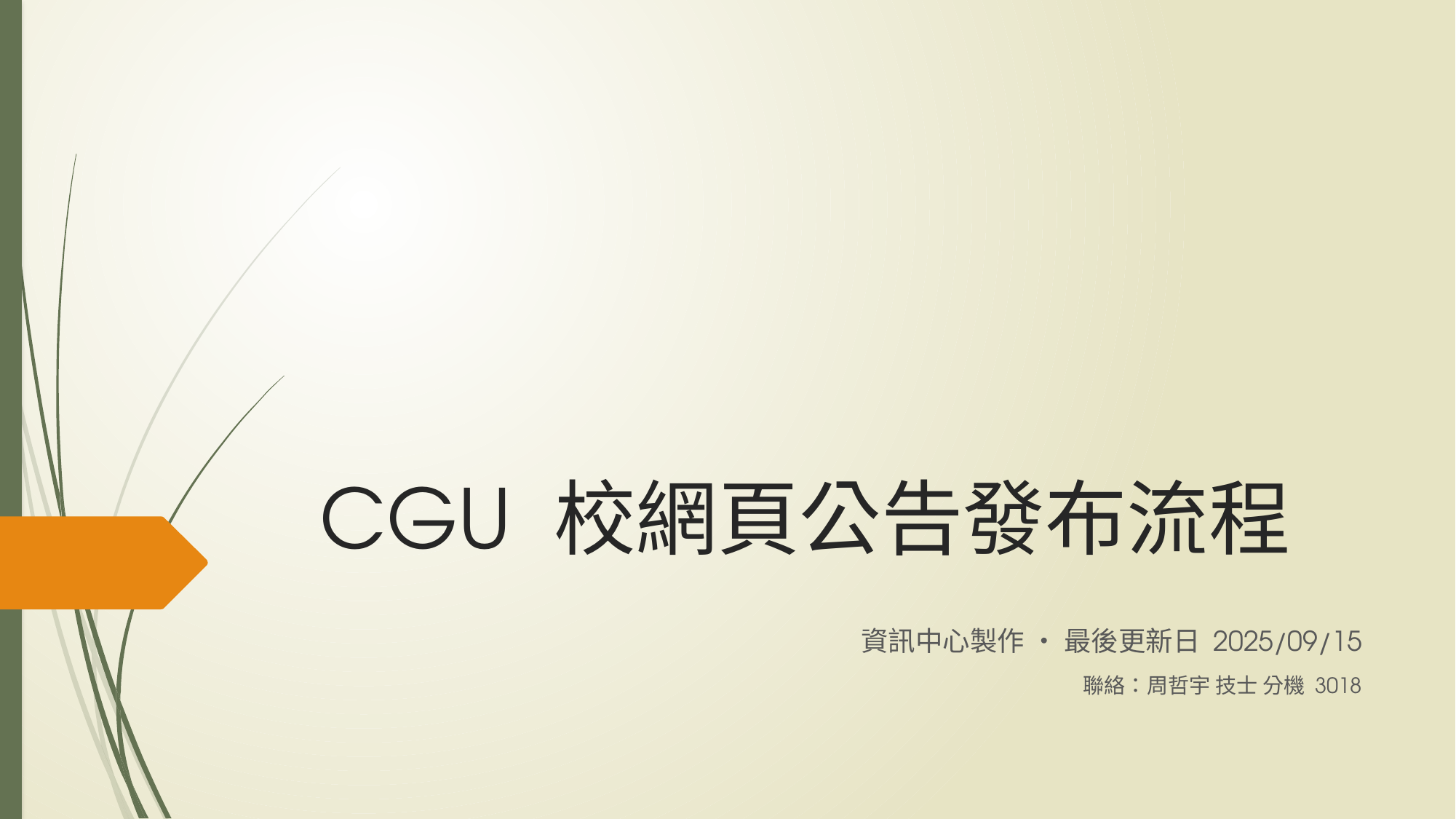

# CGU 校網頁公告發布流程

資訊中心製作 ‧ 最後更新日 2025/09/15
聯絡：周哲宇 技士 分機 3018